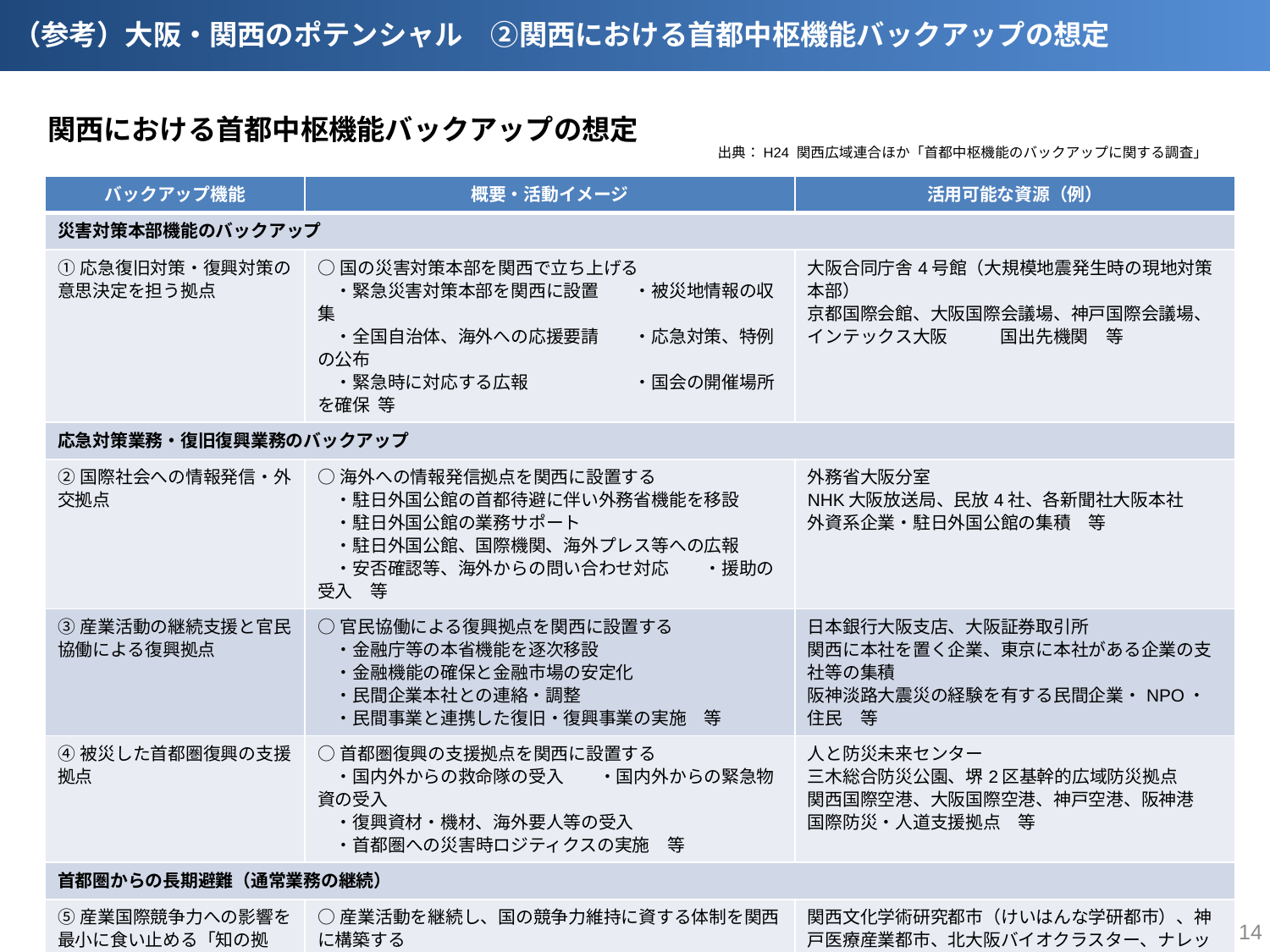

（参考）大阪・関西のポテンシャル　②関西における首都中枢機能バックアップの想定
関西における首都中枢機能バックアップの想定
出典：H24 関西広域連合ほか「首都中枢機能のバックアップに関する調査」
| バックアップ機能 | 概要・活動イメージ | 活用可能な資源（例） |
| --- | --- | --- |
| 災害対策本部機能のバックアップ |  |  |
| ①応急復旧対策・復興対策の意思決定を担う拠点 | ○国の災害対策本部を関西で立ち上げる 　・緊急災害対策本部を関西に設置　　・被災地情報の収集　　　 　・全国自治体、海外への応援要請　　・応急対策、特例の公布 　・緊急時に対応する広報　　　　　　・国会の開催場所を確保 等 | 大阪合同庁舎4号館（大規模地震発生時の現地対策本部） 京都国際会館、大阪国際会議場、神戸国際会議場、インテックス大阪　　　国出先機関　等 |
| 応急対策業務・復旧復興業務のバックアップ |  |  |
| ②国際社会への情報発信・外交拠点 | ○海外への情報発信拠点を関西に設置する 　・駐日外国公館の首都待避に伴い外務省機能を移設 　・駐日外国公館の業務サポート 　・駐日外国公館、国際機関、海外プレス等への広報 　・安否確認等、海外からの問い合わせ対応　　・援助の受入　等 | 外務省大阪分室 NHK大阪放送局、民放4社、各新聞社大阪本社 外資系企業・駐日外国公館の集積　等 |
| ③産業活動の継続支援と官民協働による復興拠点 | ○官民協働による復興拠点を関西に設置する 　・金融庁等の本省機能を逐次移設 　・金融機能の確保と金融市場の安定化 　・民間企業本社との連絡・調整 　・民間事業と連携した復旧・復興事業の実施　等 | 日本銀行大阪支店、大阪証券取引所 関西に本社を置く企業、東京に本社がある企業の支社等の集積 阪神淡路大震災の経験を有する民間企業・NPO・住民　等 |
| ④被災した首都圏復興の支援拠点 | ○首都圏復興の支援拠点を関西に設置する 　・国内外からの救命隊の受入　　・国内外からの緊急物資の受入 　・復興資材・機材、海外要人等の受入 　・首都圏への災害時ロジティクスの実施　等 | 人と防災未来センター 三木総合防災公園、堺2区基幹的広域防災拠点 関西国際空港、大阪国際空港、神戸空港、阪神港 国際防災・人道支援拠点　等 |
| 首都圏からの長期避難（通常業務の継続） |  |  |
| ⑤産業国際競争力への影響を最小に食い止める「知の拠点・知財の砦」 | ○産業活動を継続し、国の競争力維持に資する体制を関西に構築する 　・研究活動の継続体制の構築（資機材、スペース等を提供） 　・データバックアップシステムの活用 | 関西文化学術研究都市（けいはんな学研都市）、神戸医療産業都市、北大阪バイオクラスター、ナレッジキャピタル（うめきた） 国立国会図書館関西館・「京」コンピュータ　等 |
14